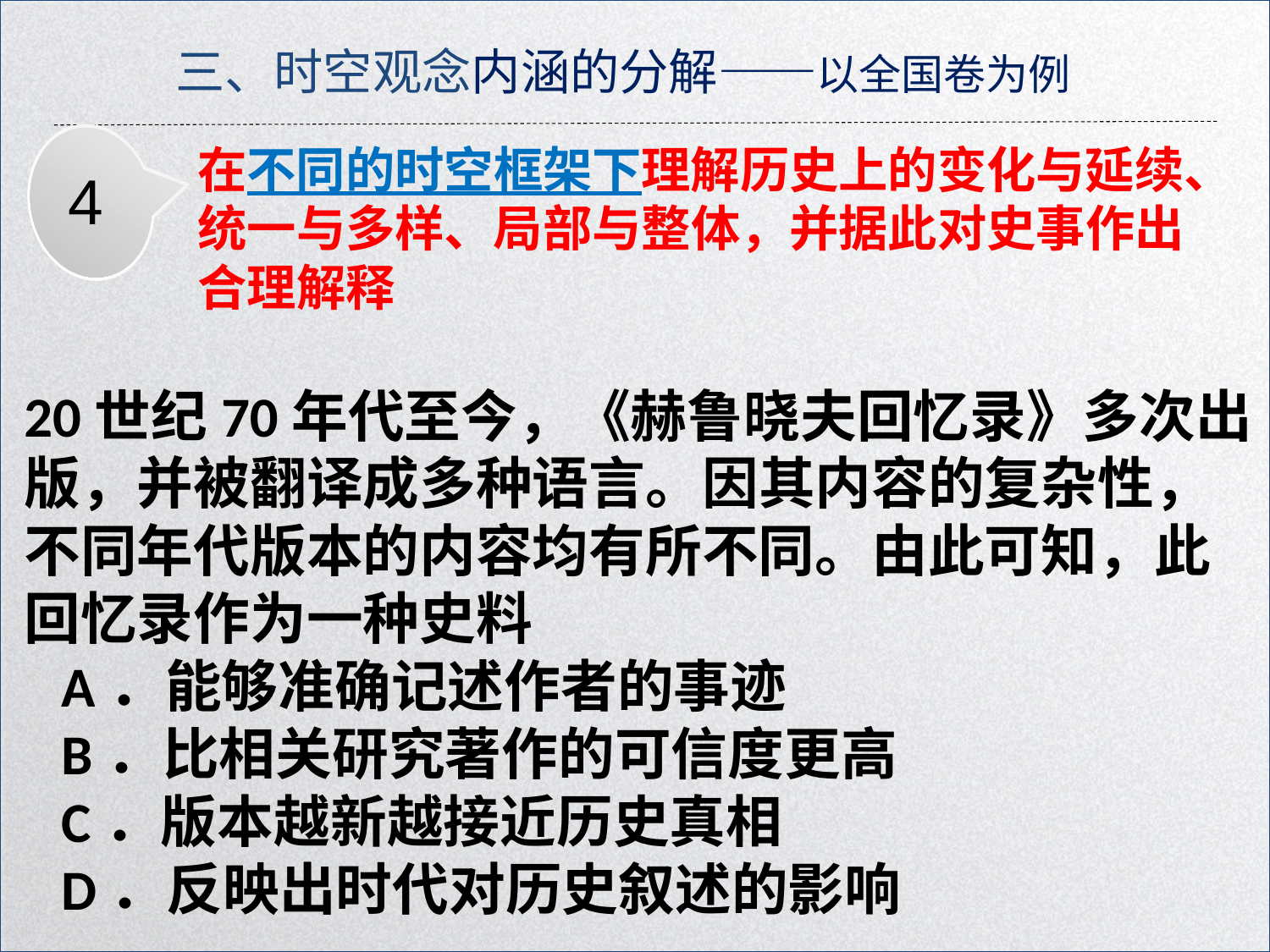

三、时空观念内涵的分解——以全国卷为例

在不同的时空框架下理解历史上的变化与延续、统一与多样、局部与整体，并据此对史事作出合理解释
4
20世纪70年代至今，《赫鲁晓夫回忆录》多次出
版，并被翻译成多种语言。因其内容的复杂性，
不同年代版本的内容均有所不同。由此可知，此
回忆录作为一种史料
A．能够准确记述作者的事迹
B．比相关研究著作的可信度更高
C．版本越新越接近历史真相
D．反映出时代对历史叙述的影响